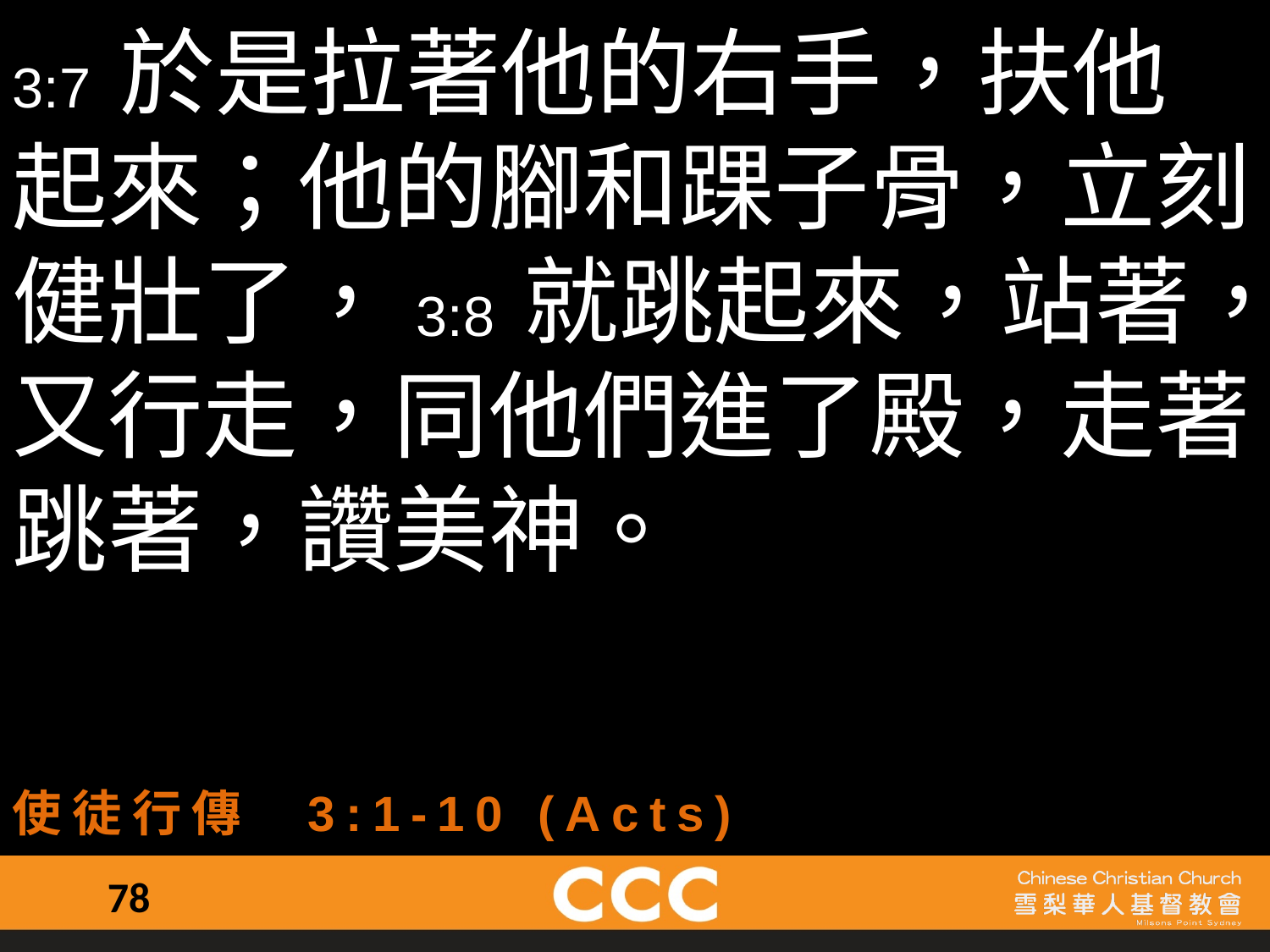

3:7 於是拉著他的右手，扶他起來；他的腳和踝子骨，立刻健壯了，3:8 就跳起來，站著，又行走，同他們進了殿，走著，跳著，讚美神。

使徒行傳  3:1-10 (Acts)
78